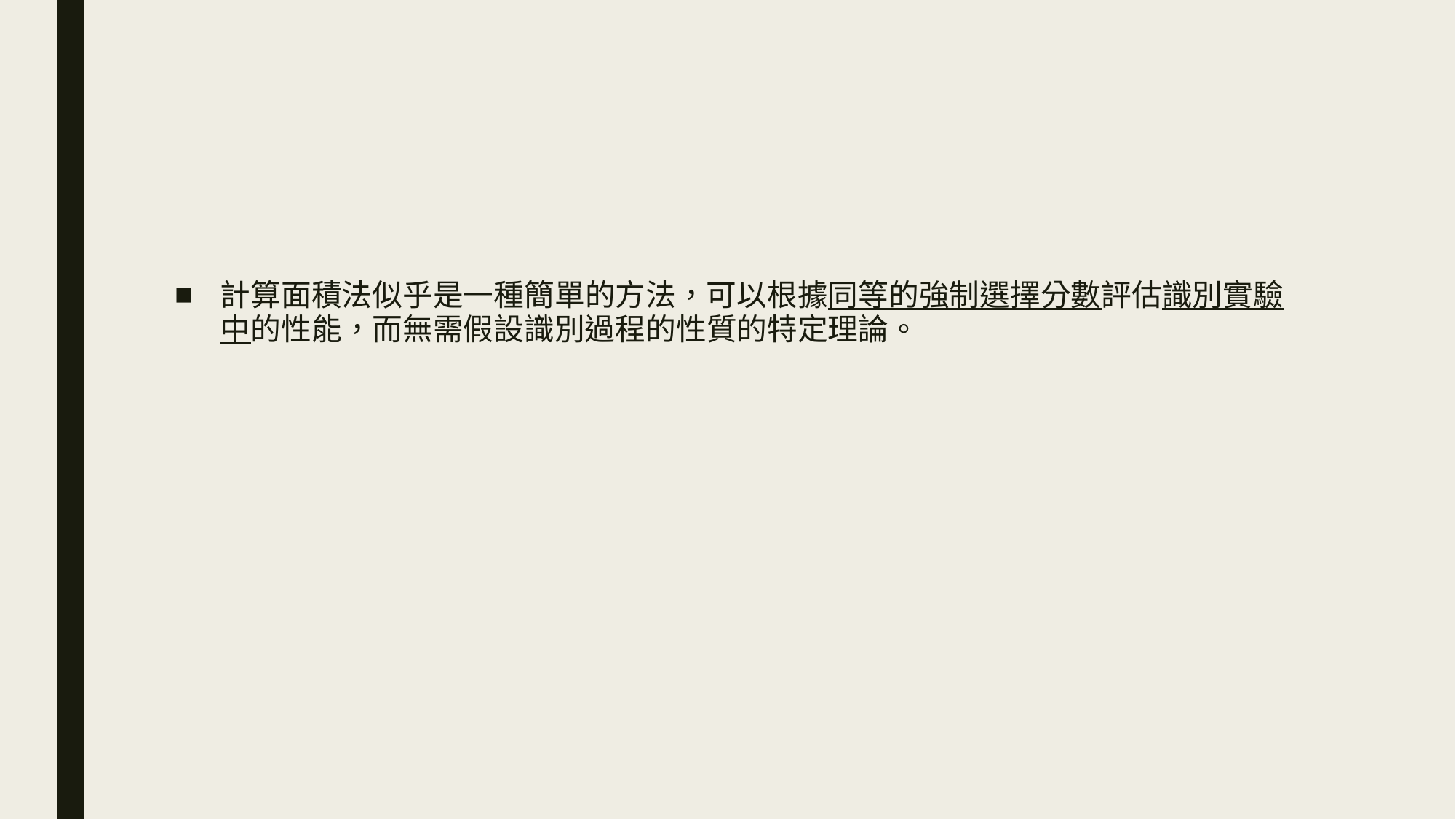

#
計算面積法似乎是一種簡單的方法，可以根據同等的強制選擇分數評估識別實驗中的性能，而無需假設識別過程的性質的特定理論。